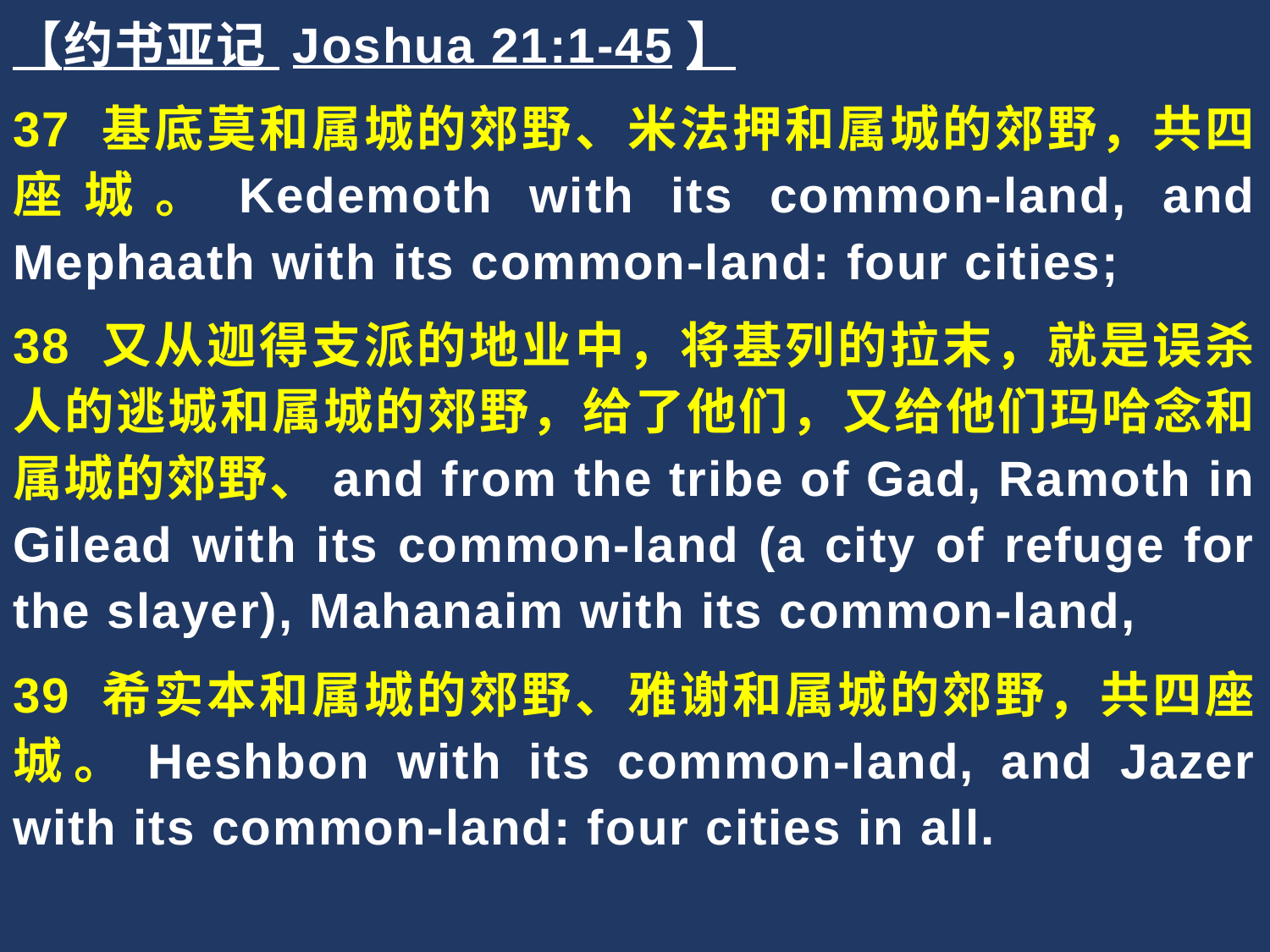

【约书亚记 Joshua 21:1-45】
37 基底莫和属城的郊野、米法押和属城的郊野，共四座城。Kedemoth with its common-land, and Mephaath with its common-land: four cities;
38 又从迦得支派的地业中，将基列的拉末，就是误杀人的逃城和属城的郊野，给了他们，又给他们玛哈念和属城的郊野、and from the tribe of Gad, Ramoth in Gilead with its common-land (a city of refuge for the slayer), Mahanaim with its common-land,
39 希实本和属城的郊野、雅谢和属城的郊野，共四座城。Heshbon with its common-land, and Jazer with its common-land: four cities in all.